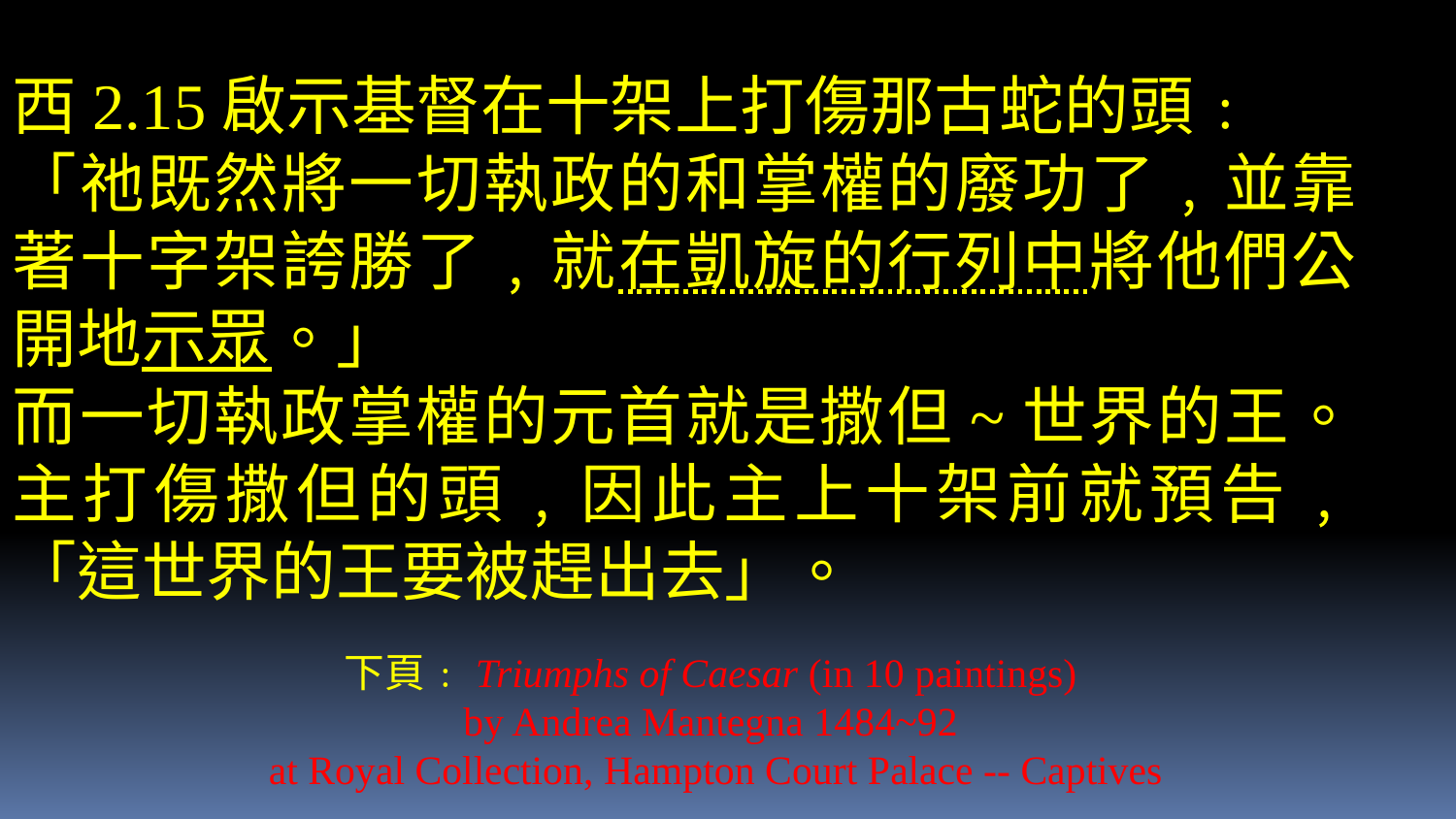

西2.15啟示基督在十架上打傷那古蛇的頭﹕
「祂既然將一切執政的和掌權的廢功了﹐並靠著十字架誇勝了﹐就在凱旋的行列中將他們公開地示眾。」
而一切執政掌權的元首就是撒但~世界的王。主打傷撒但的頭﹐因此主上十架前就預告﹐「這世界的王要被趕出去」。
下頁﹕Triumphs of Caesar (in 10 paintings)
by Andrea Mantegna 1484~92
at Royal Collection, Hampton Court Palace -- Captives